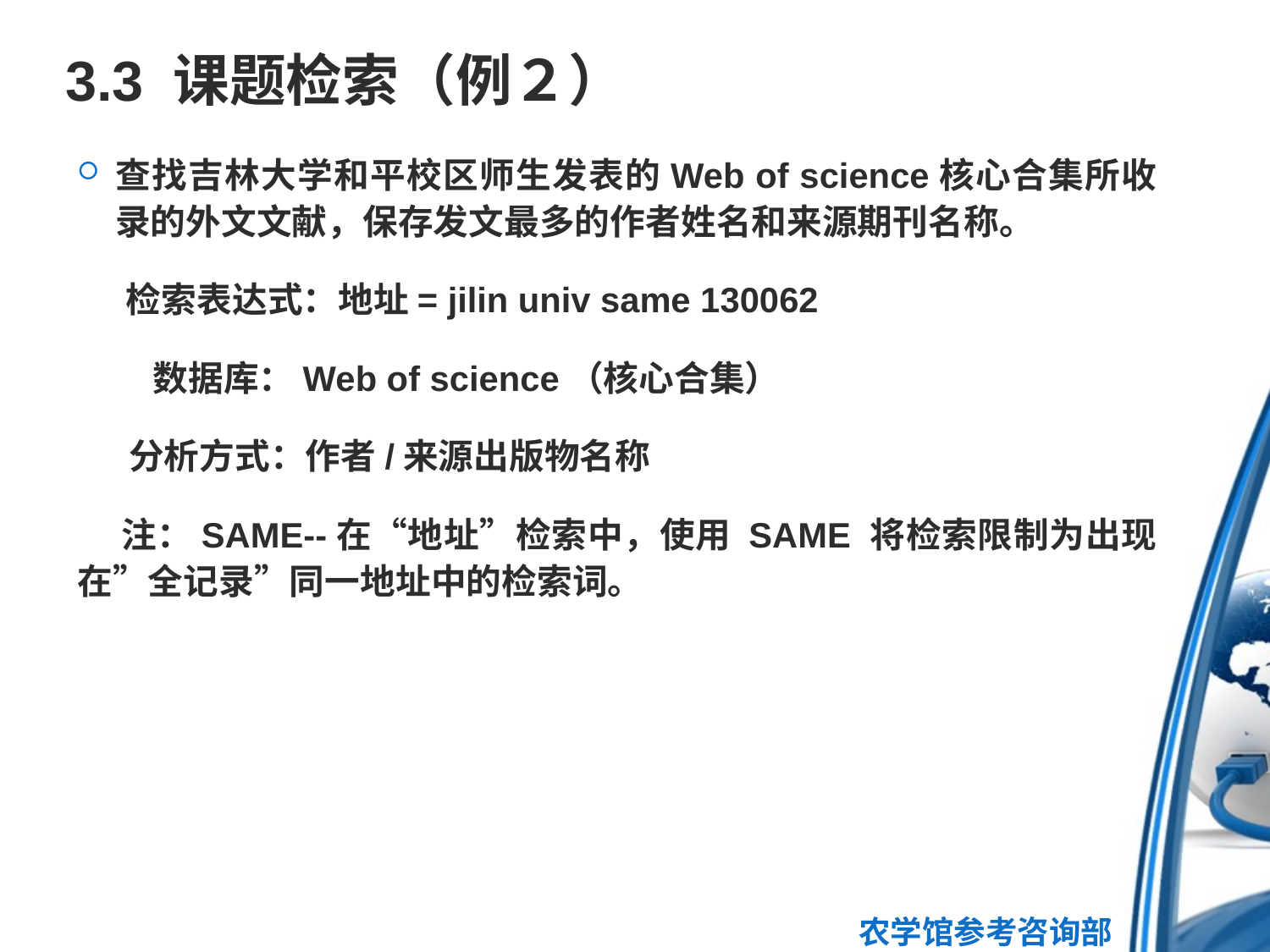

# 3.3 课题检索（例２）
查找吉林大学和平校区师生发表的Web of science核心合集所收录的外文文献，保存发文最多的作者姓名和来源期刊名称。
     检索表达式：地址= jilin univ same 130062
　     数据库：Web of science（核心合集）
　  分析方式：作者/来源出版物名称
    注：SAME--在“地址”检索中，使用 SAME 将检索限制为出现在”全记录”同一地址中的检索词。